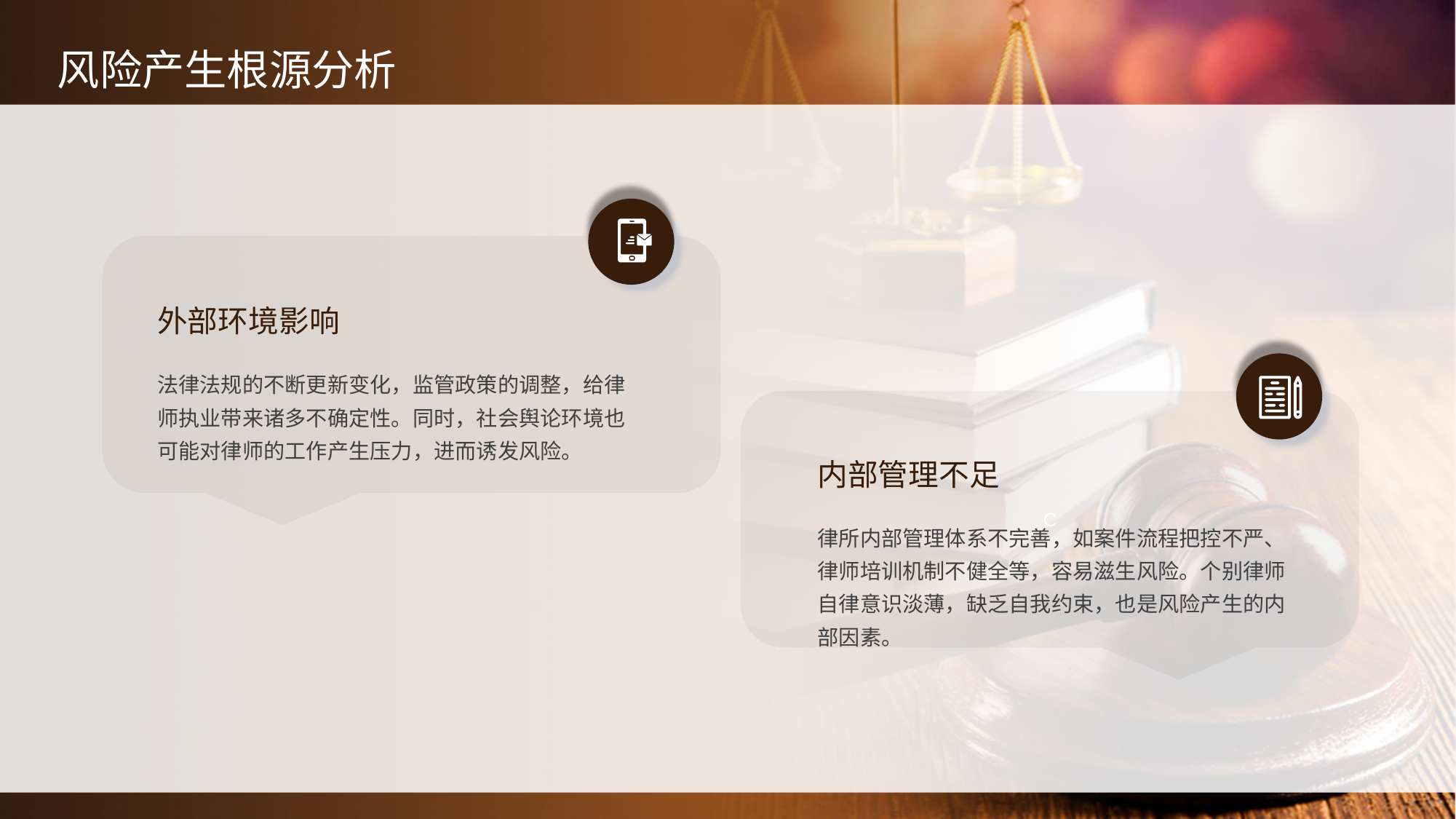

风险产生根源分析

外部环境影响

法律法规的不断更新变化，监管政策的调整，给律师执业带来诸多不确定性。同时，社会舆论环境也可能对律师的工作产生压力，进而诱发风险。

C
内部管理不足
律所内部管理体系不完善，如案件流程把控不严、律师培训机制不健全等，容易滋生风险。个别律师自律意识淡薄，缺乏自我约束，也是风险产生的内部因素。